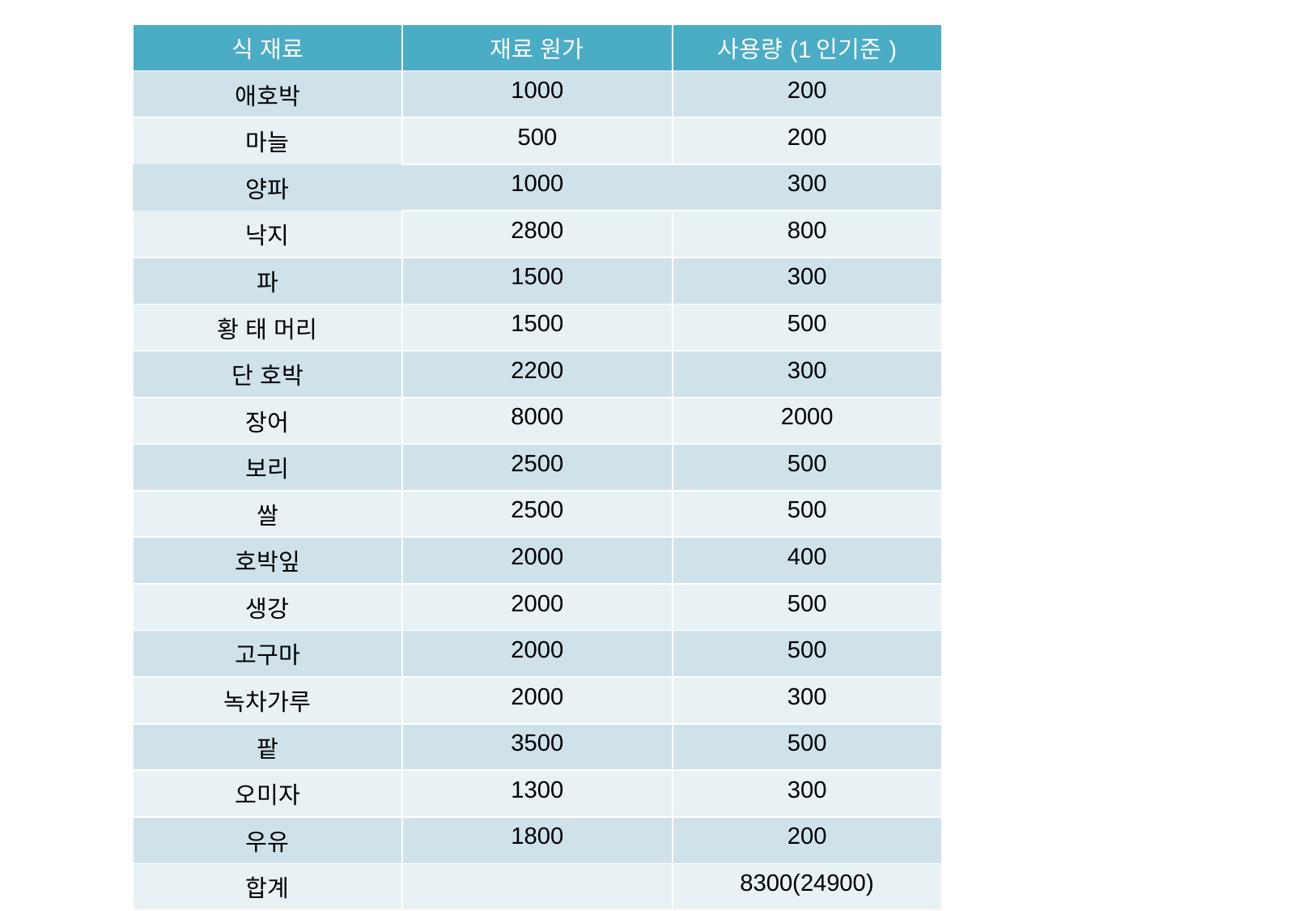

| 식 재료 | 재료 원가 | 사용량(1인기준) |
| --- | --- | --- |
| 애호박 | 1000 | 200 |
| 마늘 | 500 | 200 |
| 양파 | 1000 | 300 |
| 낙지 | 2800 | 800 |
| 파 | 1500 | 300 |
| 황 태 머리 | 1500 | 500 |
| 단 호박 | 2200 | 300 |
| 장어 | 8000 | 2000 |
| 보리 | 2500 | 500 |
| 쌀 | 2500 | 500 |
| 호박잎 | 2000 | 400 |
| 생강 | 2000 | 500 |
| 고구마 | 2000 | 500 |
| 녹차가루 | 2000 | 300 |
| 팥 | 3500 | 500 |
| 오미자 | 1300 | 300 |
| 우유 | 1800 | 200 |
| 합계 |  | 8300(24900) |